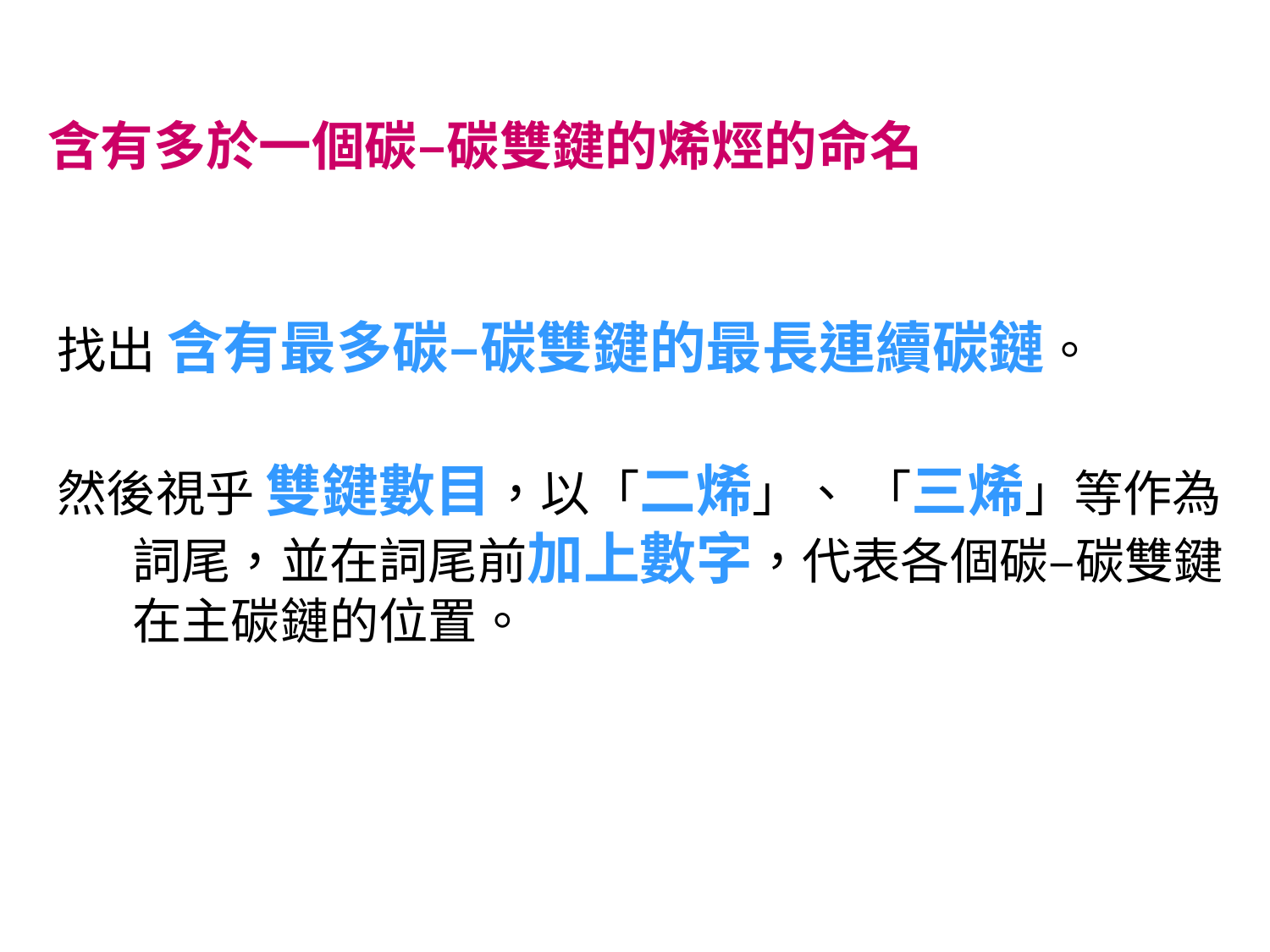

含有多於一個碳–碳雙鍵的烯烴的命名
找出 含有最多碳–碳雙鍵的最長連續碳鏈。
然後視乎 雙鍵數目，以「二烯」、 「三烯」等作為詞尾，並在詞尾前加上數字，代表各個碳–碳雙鍵在主碳鏈的位置。